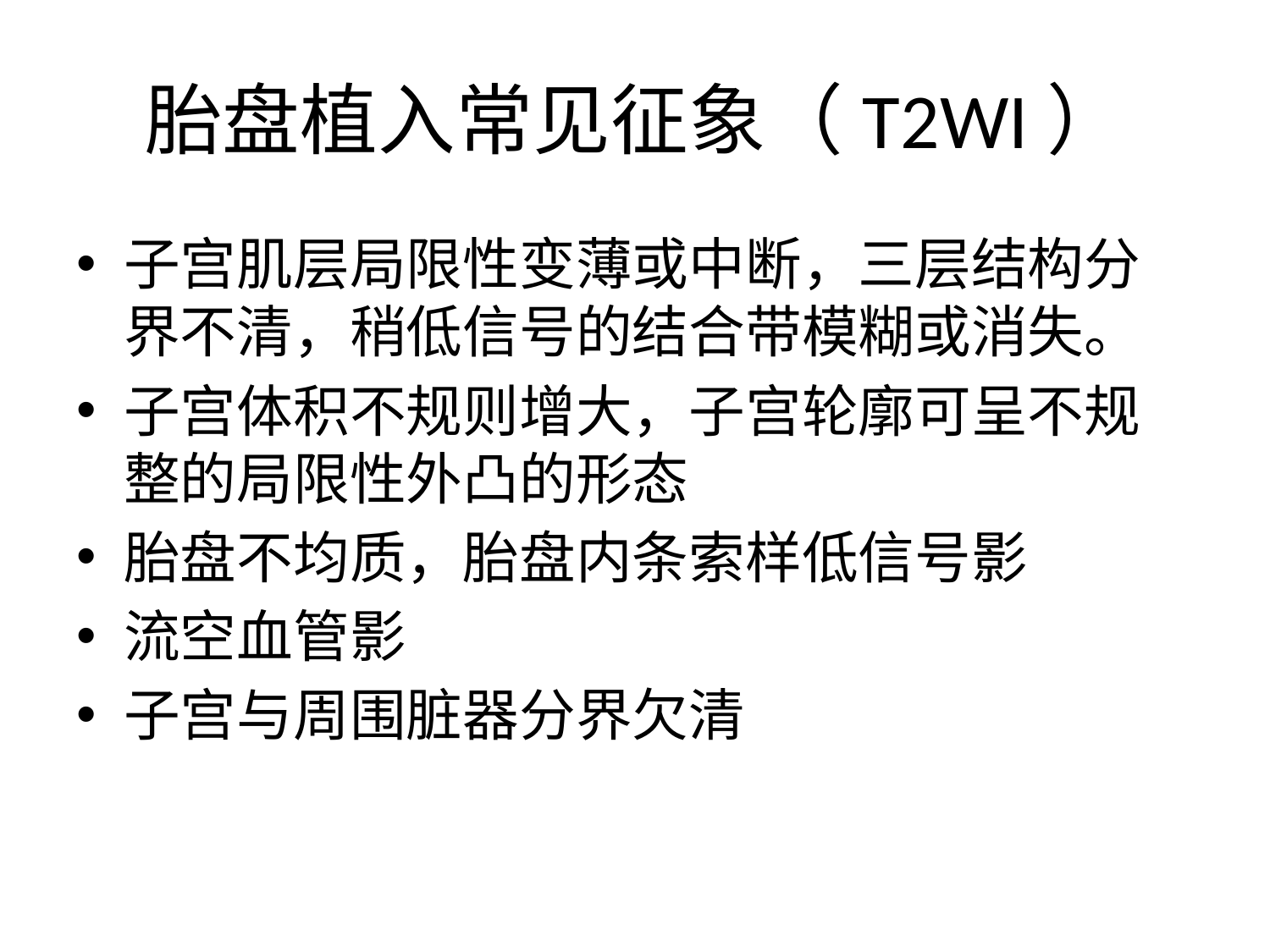

# 胎盘植入常见征象（T2WI）
子宫肌层局限性变薄或中断，三层结构分界不清，稍低信号的结合带模糊或消失。
子宫体积不规则增大，子宫轮廓可呈不规整的局限性外凸的形态
胎盘不均质，胎盘内条索样低信号影
流空血管影
子宫与周围脏器分界欠清